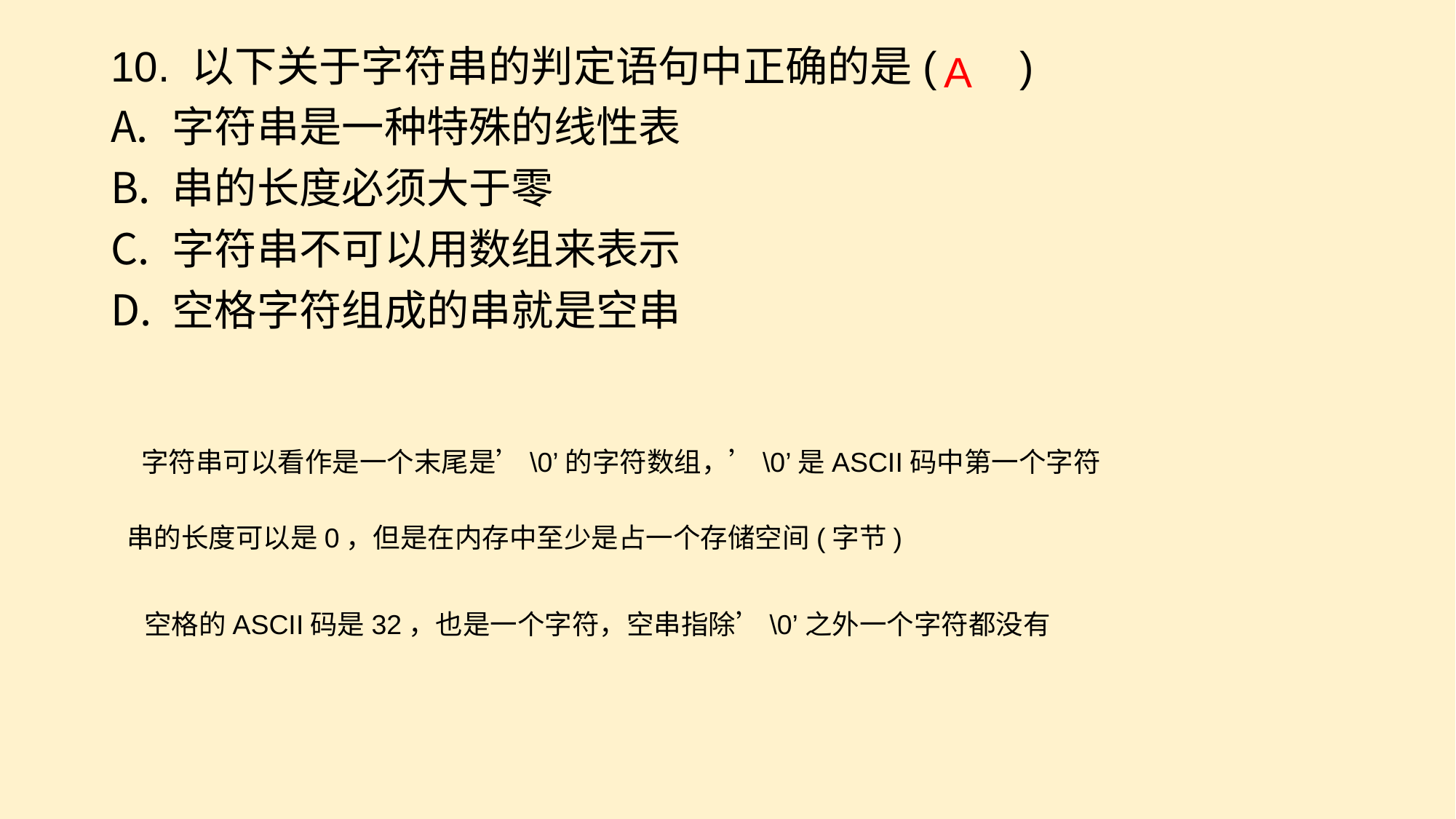

10. 以下关于字符串的判定语句中正确的是(       )
字符串是一种特殊的线性表
串的长度必须大于零
字符串不可以用数组来表示
空格字符组成的串就是空串
A
字符串可以看作是一个末尾是’\0’的字符数组，’\0’是ASCII码中第一个字符
串的长度可以是0，但是在内存中至少是占一个存储空间(字节)
空格的ASCII码是32，也是一个字符，空串指除’\0’之外一个字符都没有